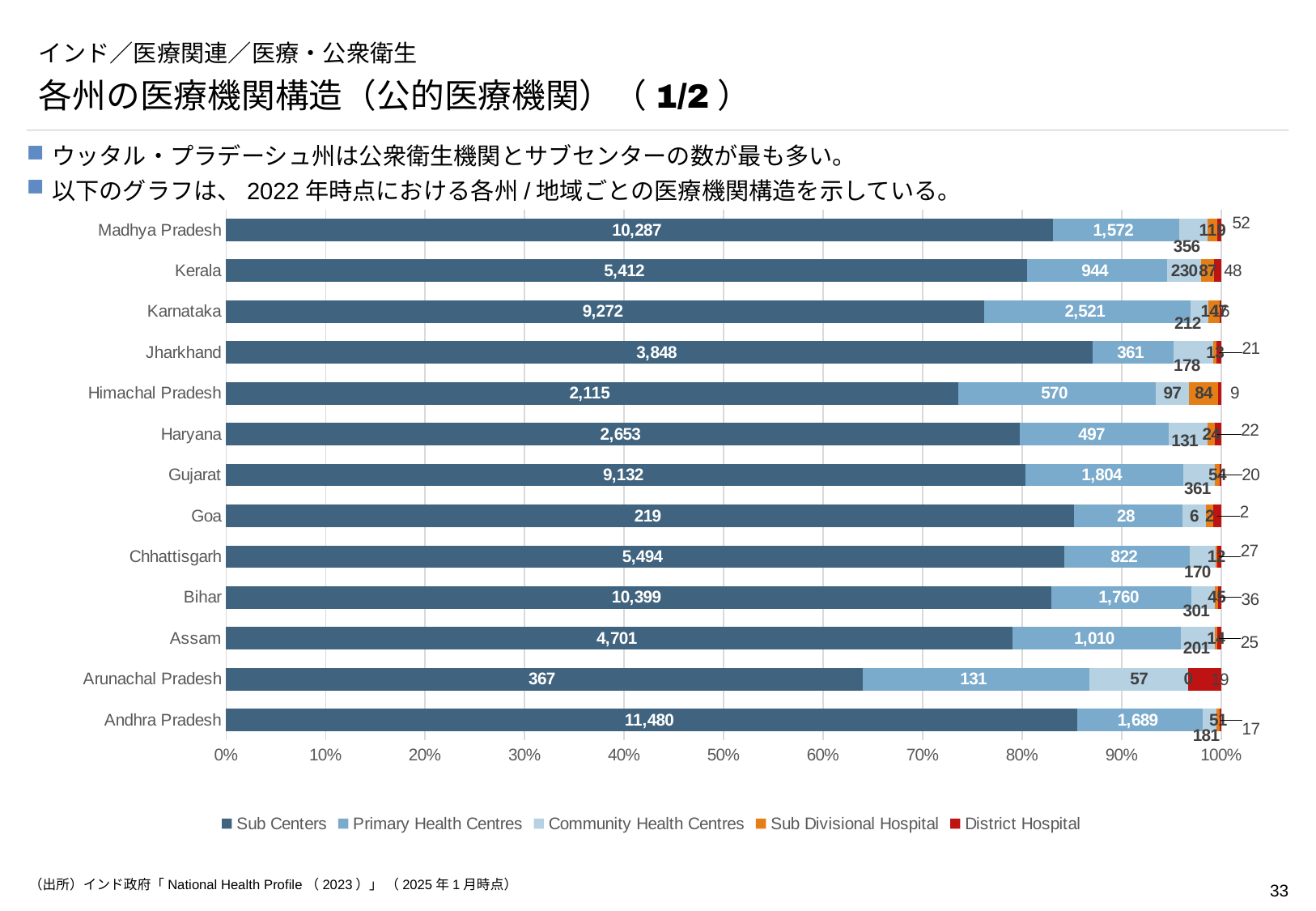

# インド／医療関連／医療・公衆衛生
各州の医療機関構造（公的医療機関）（1/2）
ウッタル・プラデーシュ州は公衆衛生機関とサブセンターの数が最も多い。
以下のグラフは、2022年時点における各州/地域ごとの医療機関構造を示している。

### Chart

| Category | Sub Centers | Primary Health Centres | Community Health Centres | Sub Divisional Hospital | District Hospital |
|---|---|---|---|---|---|
| Andhra Pradesh | 11480.0 | 1689.0 | 181.0 | 51.0 | 17.0 |
| Arunachal Pradesh | 367.0 | 131.0 | 57.0 | 0.0 | 19.0 |
| Assam | 4701.0 | 1010.0 | 201.0 | 14.0 | 25.0 |
| Bihar | 10399.0 | 1760.0 | 301.0 | 45.0 | 36.0 |
| Chhattisgarh | 5494.0 | 822.0 | 170.0 | 12.0 | 27.0 |
| Goa | 219.0 | 28.0 | 6.0 | 2.0 | 2.0 |
| Gujarat | 9132.0 | 1804.0 | 361.0 | 54.0 | 20.0 |
| Haryana | 2653.0 | 497.0 | 131.0 | 24.0 | 22.0 |
| Himachal Pradesh | 2115.0 | 570.0 | 97.0 | 84.0 | 9.0 |
| Jharkhand | 3848.0 | 361.0 | 178.0 | 13.0 | 21.0 |
| Karnataka | 9272.0 | 2521.0 | 212.0 | 147.0 | 16.0 |
| Kerala | 5412.0 | 944.0 | 230.0 | 87.0 | 48.0 |
| Madhya Pradesh | 10287.0 | 1572.0 | 356.0 | 119.0 | 52.0 |
（出所）インド政府「National Health Profile（2023）」 （2025年1月時点）